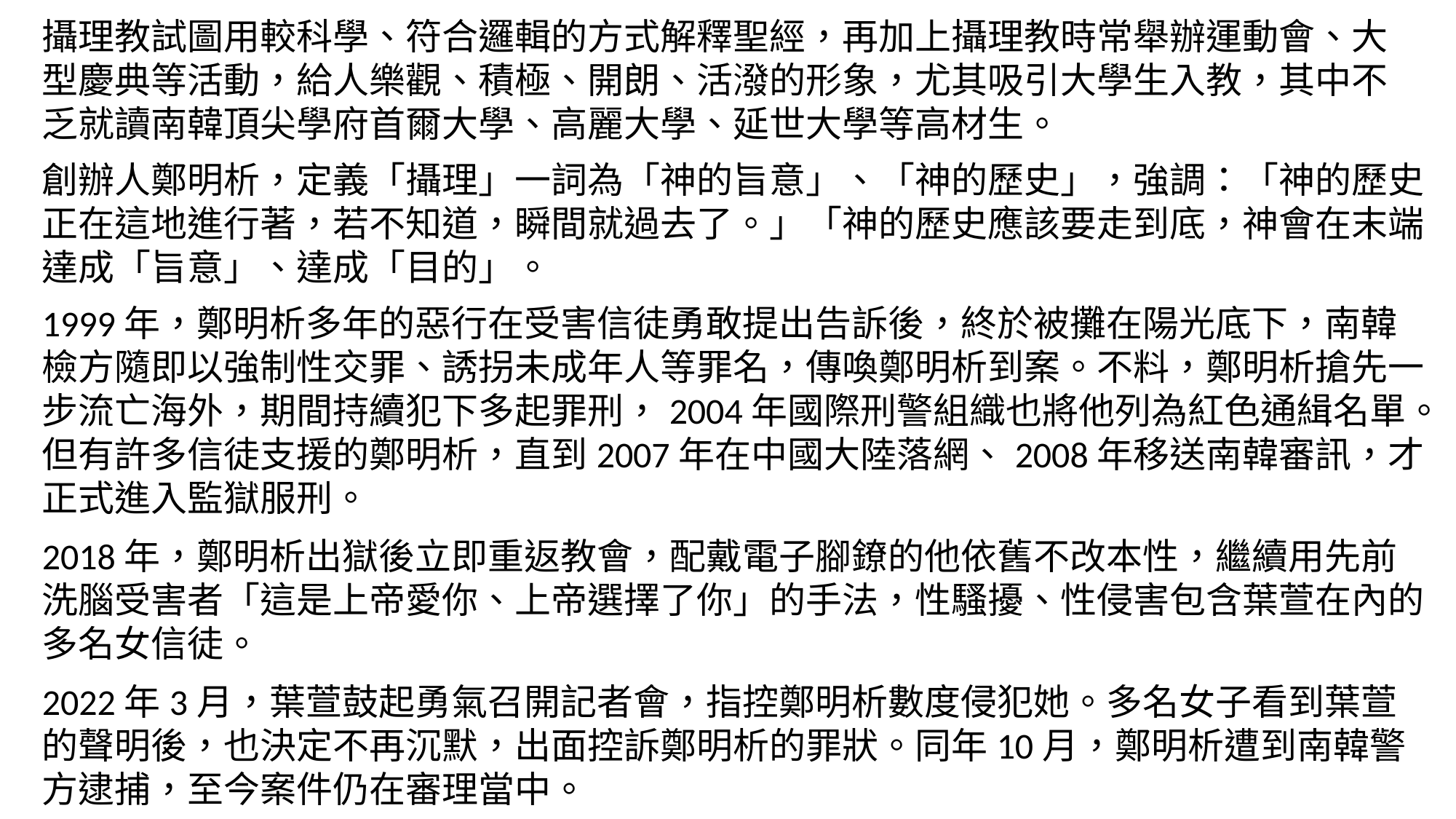

攝理教試圖用較科學、符合邏輯的方式解釋聖經，再加上攝理教時常舉辦運動會、大型慶典等活動，給人樂觀、積極、開朗、活潑的形象，尤其吸引大學生入教，其中不乏就讀南韓頂尖學府首爾大學、高麗大學、延世大學等高材生。
創辦人鄭明析，定義「攝理」一詞為「神的旨意」、「神的歷史」，強調：「神的歷史正在這地進行著，若不知道，瞬間就過去了。」「神的歷史應該要走到底，神會在末端達成「旨意」、達成「目的」。
1999年，鄭明析多年的惡行在受害信徒勇敢提出告訴後，終於被攤在陽光底下，南韓檢方隨即以強制性交罪、誘拐未成年人等罪名，傳喚鄭明析到案。不料，鄭明析搶先一步流亡海外，期間持續犯下多起罪刑，2004年國際刑警組織也將他列為紅色通緝名單。但有許多信徒支援的鄭明析，直到2007年在中國大陸落網、2008年移送南韓審訊，才正式進入監獄服刑。

2018年，鄭明析出獄後立即重返教會，配戴電子腳鐐的他依舊不改本性，繼續用先前洗腦受害者「這是上帝愛你、上帝選擇了你」的手法，性騷擾、性侵害包含葉萱在內的多名女信徒。

2022年3月，葉萱鼓起勇氣召開記者會，指控鄭明析數度侵犯她。多名女子看到葉萱的聲明後，也決定不再沉默，出面控訴鄭明析的罪狀。同年10月，鄭明析遭到南韓警方逮捕，至今案件仍在審理當中。